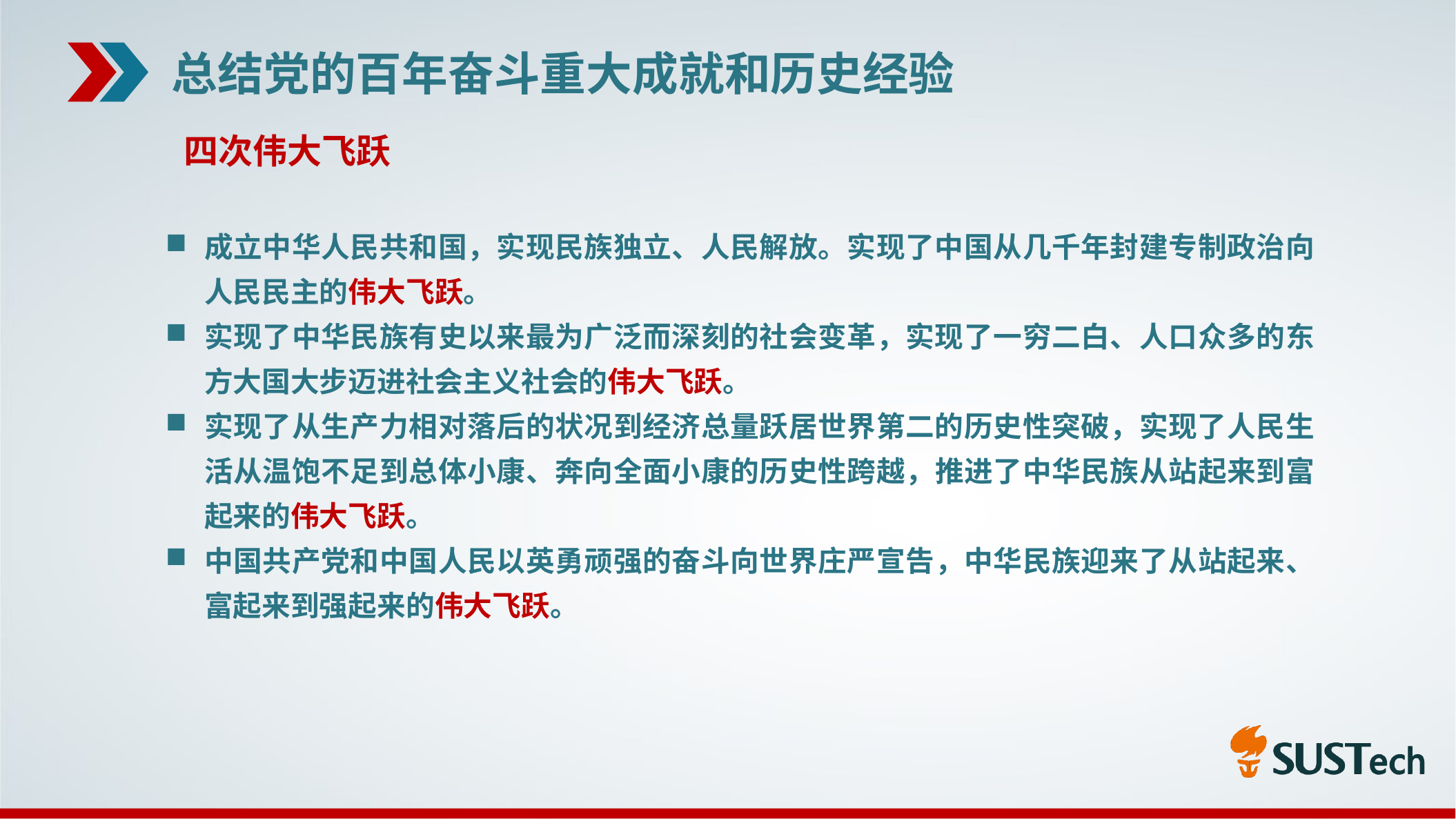

总结党的百年奋斗重大成就和历史经验
四次伟大飞跃
成立中华人民共和国，实现民族独立、人民解放。实现了中国从几千年封建专制政治向人民民主的伟大飞跃。
实现了中华民族有史以来最为广泛而深刻的社会变革，实现了一穷二白、人口众多的东方大国大步迈进社会主义社会的伟大飞跃。
实现了从生产力相对落后的状况到经济总量跃居世界第二的历史性突破，实现了人民生活从温饱不足到总体小康、奔向全面小康的历史性跨越，推进了中华民族从站起来到富起来的伟大飞跃。
中国共产党和中国人民以英勇顽强的奋斗向世界庄严宣告，中华民族迎来了从站起来、富起来到强起来的伟大飞跃。